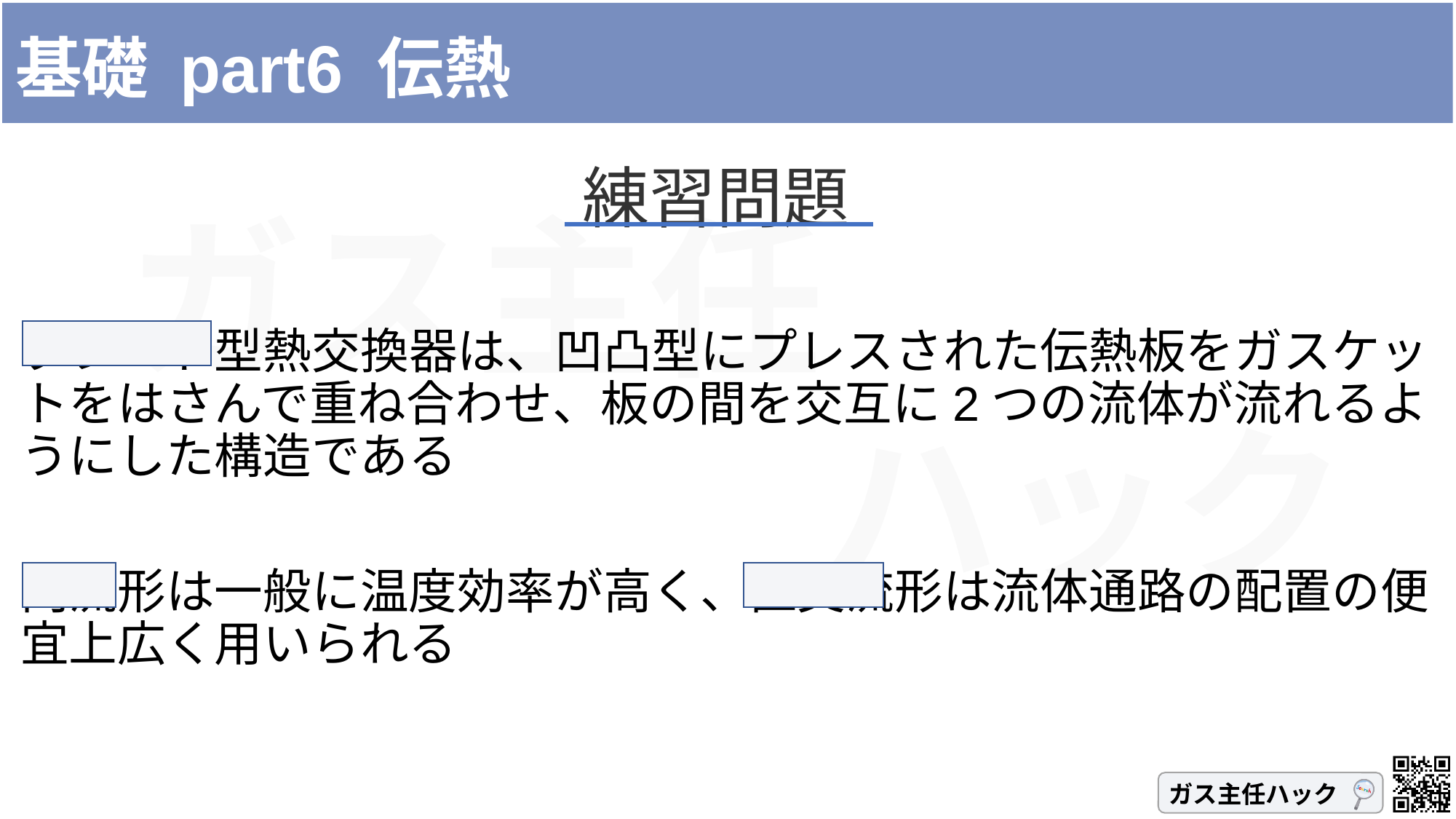

基礎 part6 伝熱
練習問題
プレート型熱交換器は、凹凸型にプレスされた伝熱板をガスケットをはさんで重ね合わせ、板の間を交互に2つの流体が流れるようにした構造である

向流形は一般に温度効率が高く、直交流形は流体通路の配置の便宜上広く用いられる